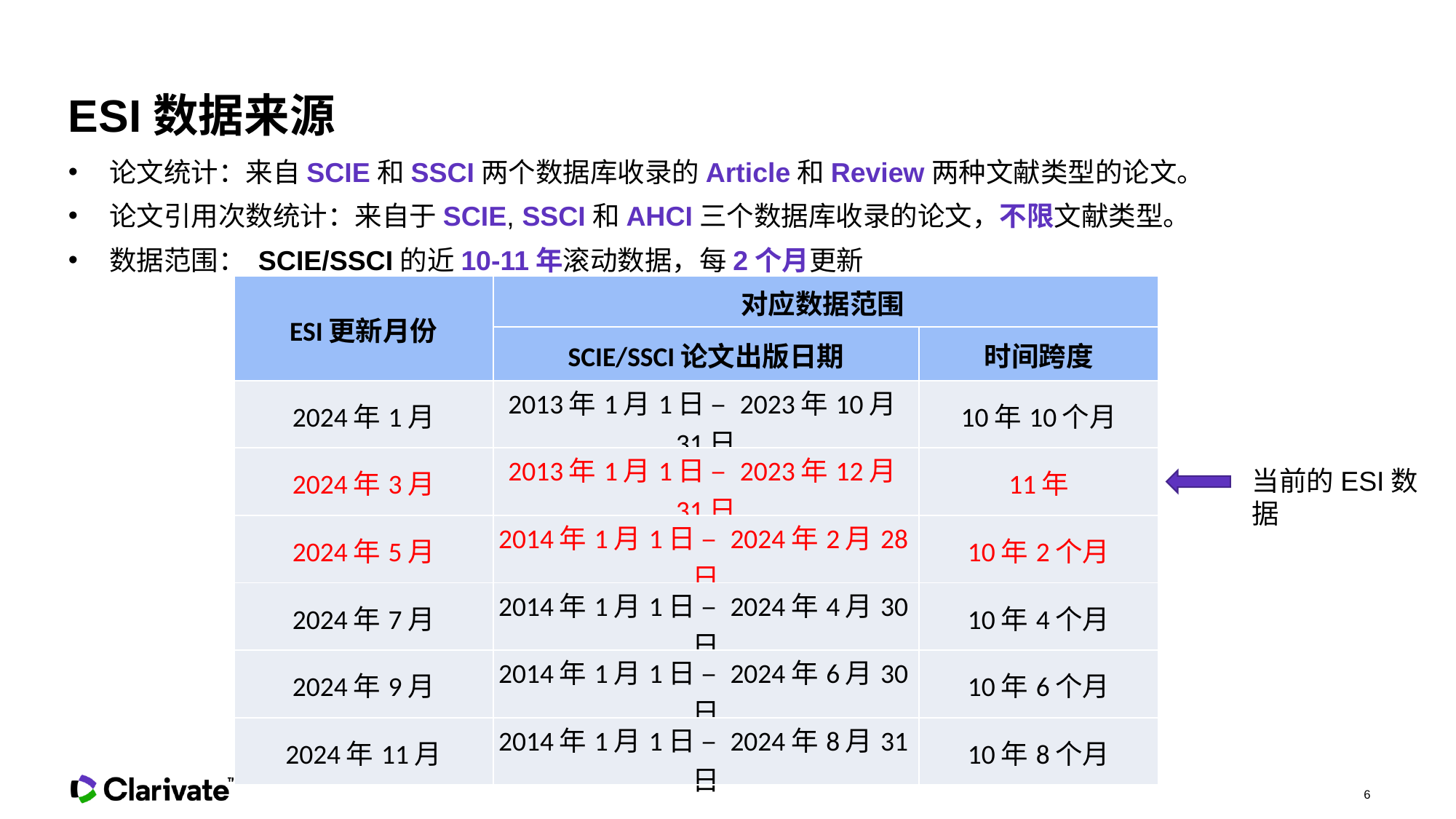

# ESI数据来源
论文统计：来自SCIE和SSCI两个数据库收录的Article和Review两种文献类型的论文。
论文引用次数统计：来自于SCIE, SSCI和AHCI三个数据库收录的论文，不限文献类型。
数据范围： SCIE/SSCI的近10-11年滚动数据，每2个月更新
| ESI更新月份 | 对应数据范围 |  |
| --- | --- | --- |
|  | SCIE/SSCI论文出版日期 | 时间跨度 |
| 2024年1月 | 2013年1月1日 – 2023年10月31日 | 10年10个月 |
| 2024年3月 | 2013年1月1日 – 2023年12月31日 | 11年 |
| 2024年5月 | 2014年1月1日 – 2024年2月28日 | 10年2个月 |
| 2024年7月 | 2014年1月1日 – 2024年4月30日 | 10年4个月 |
| 2024年9月 | 2014年1月1日 – 2024年6月30日 | 10年6个月 |
| 2024年11月 | 2014年1月1日 – 2024年8月31日 | 10年8个月 |
当前的ESI数据

6